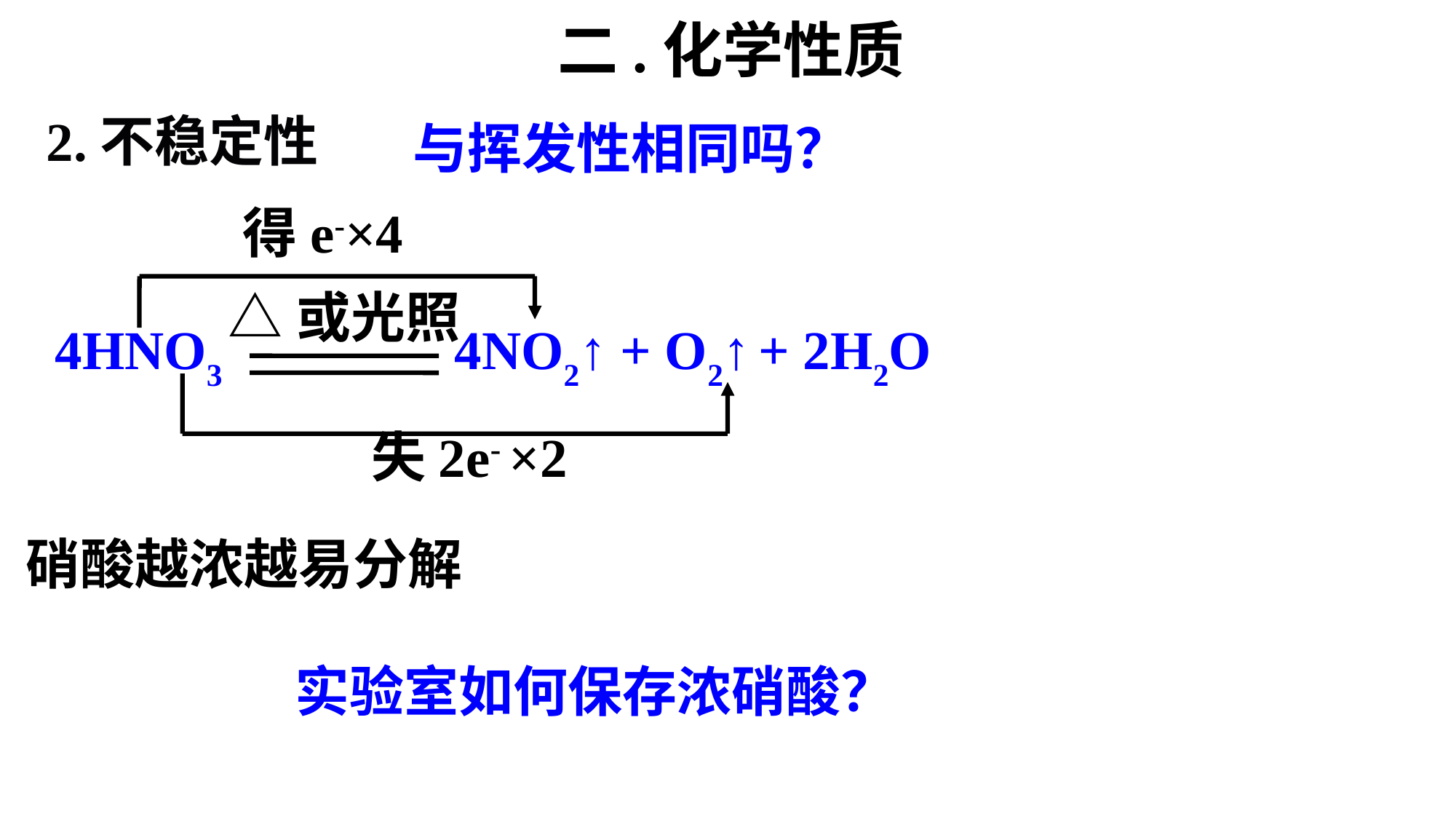

二.化学性质
2.不稳定性
与挥发性相同吗？
得e-×4

△或光照
  4HNO3                             4NO2↑ + O2↑ + 2H2O

失2e- ×2
硝酸越浓越易分解
实验室如何保存浓硝酸？